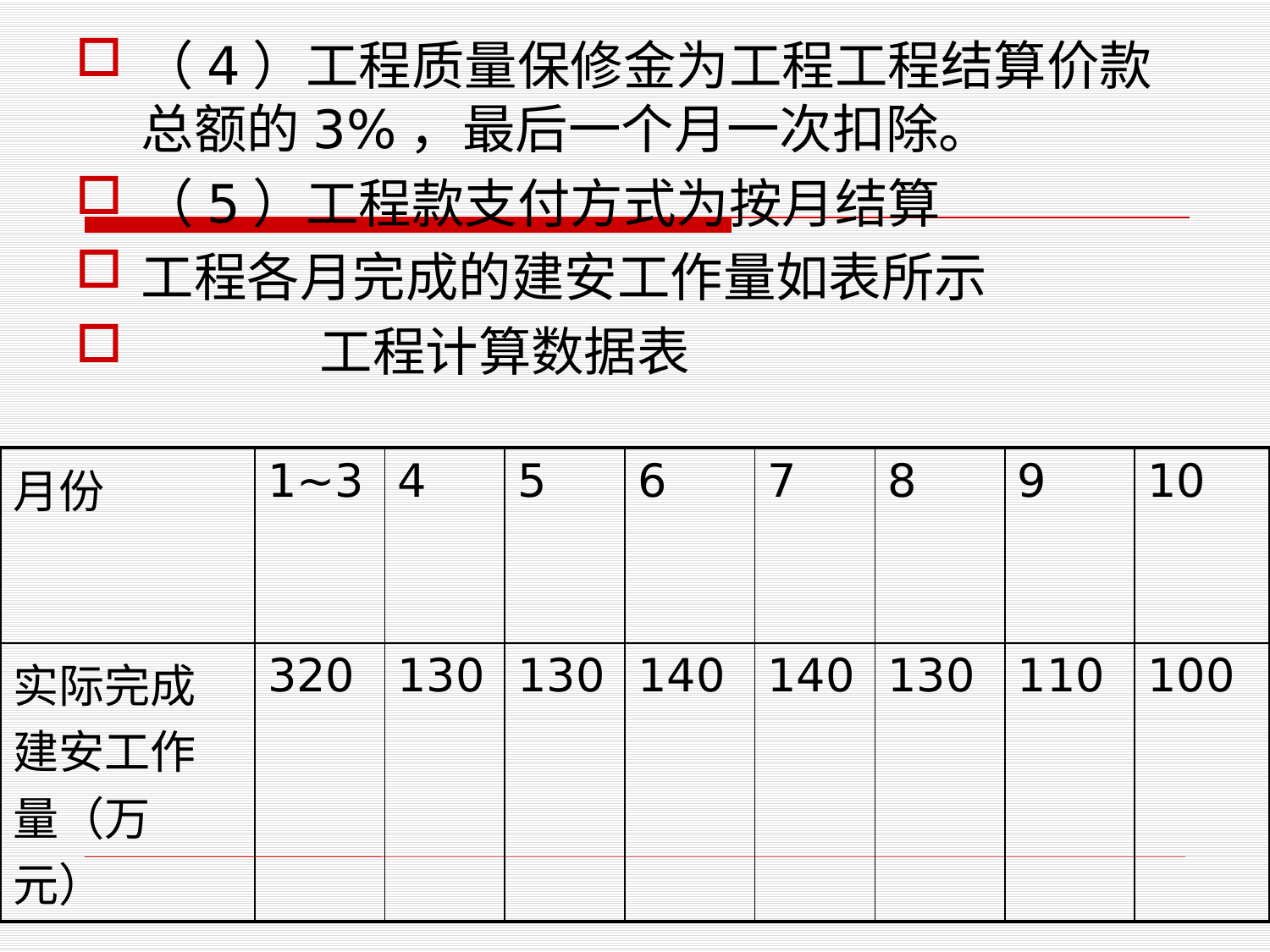

（4）工程质量保修金为工程工程结算价款总额的3%，最后一个月一次扣除。
（5）工程款支付方式为按月结算
工程各月完成的建安工作量如表所示
              工程计算数据表

| 月份 | 1~3 | 4 | 5 | 6 | 7 | 8 | 9 | 10 |
| --- | --- | --- | --- | --- | --- | --- | --- | --- |
| 实际完成建安工作量（万元） | 320 | 130 | 130 | 140 | 140 | 130 | 110 | 100 |